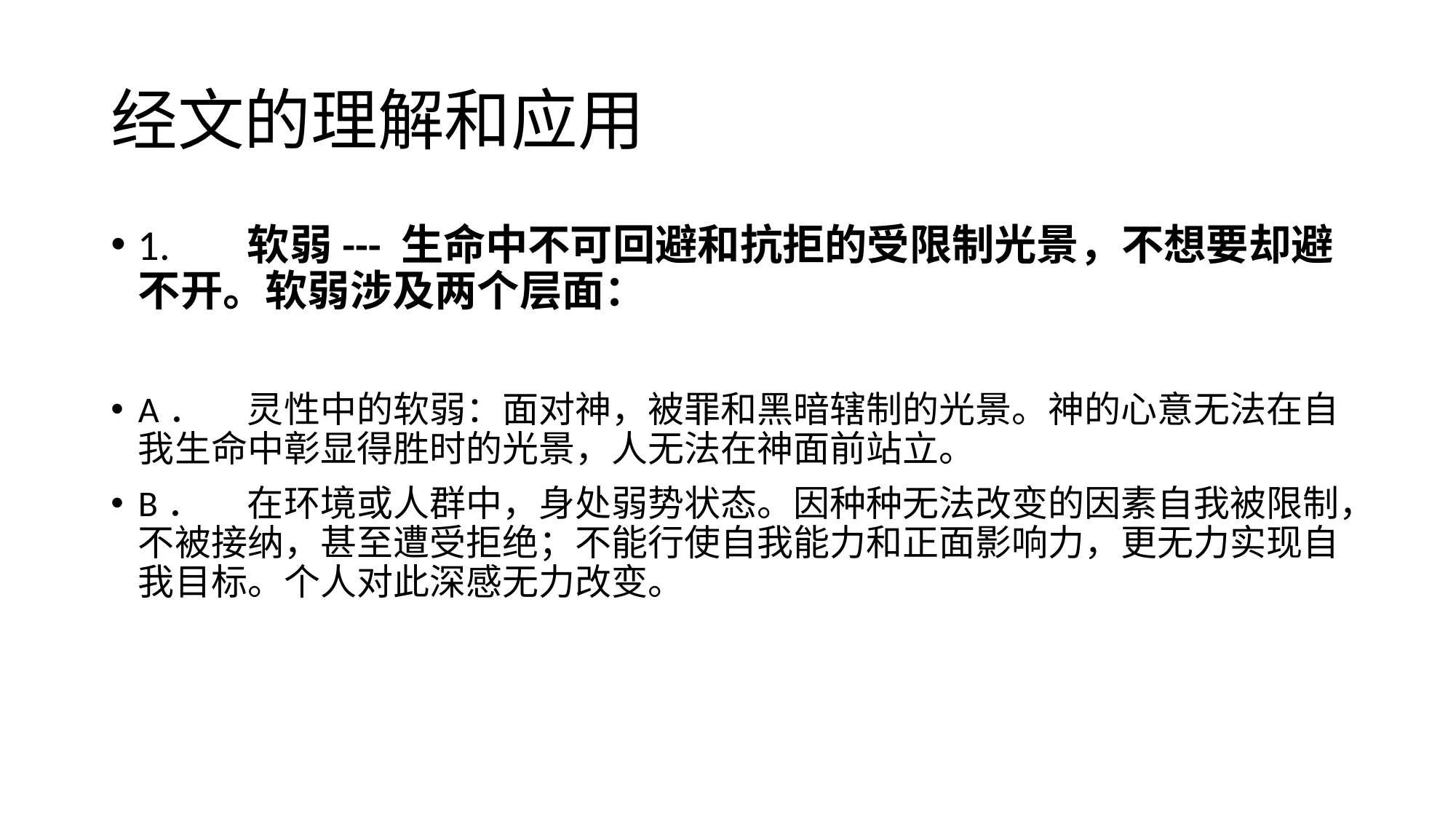

# 经文的理解和应用
1.	软弱--- 生命中不可回避和抗拒的受限制光景，不想要却避不开。软弱涉及两个层面：

A．	灵性中的软弱：面对神，被罪和黑暗辖制的光景。神的心意无法在自我生命中彰显得胜时的光景，人无法在神面前站立。
B．	在环境或人群中，身处弱势状态。因种种无法改变的因素自我被限制，不被接纳，甚至遭受拒绝；不能行使自我能力和正面影响力，更无力实现自我目标。个人对此深感无力改变。